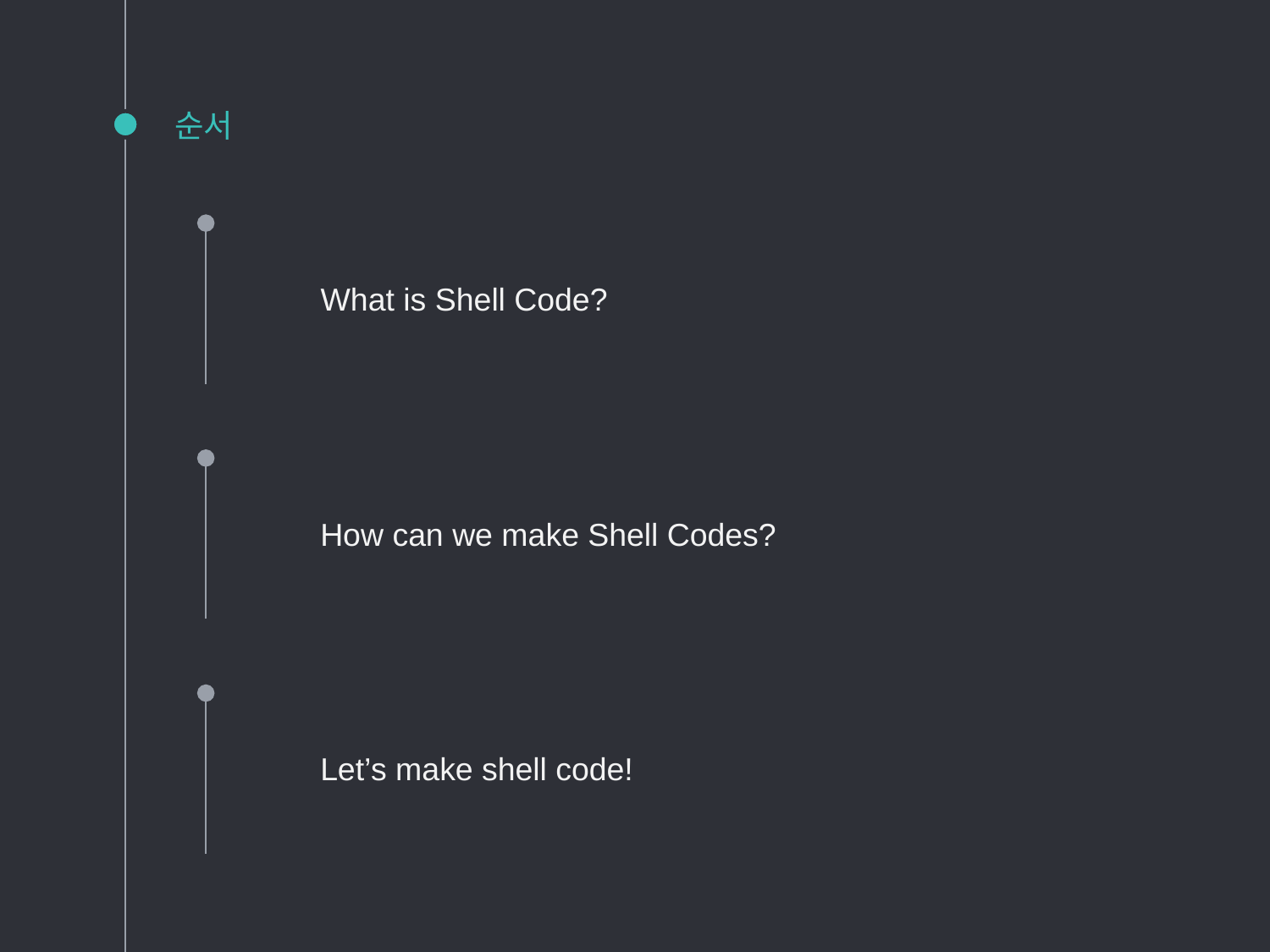

# 순서
What is Shell Code?
How can we make Shell Codes?
Let’s make shell code!